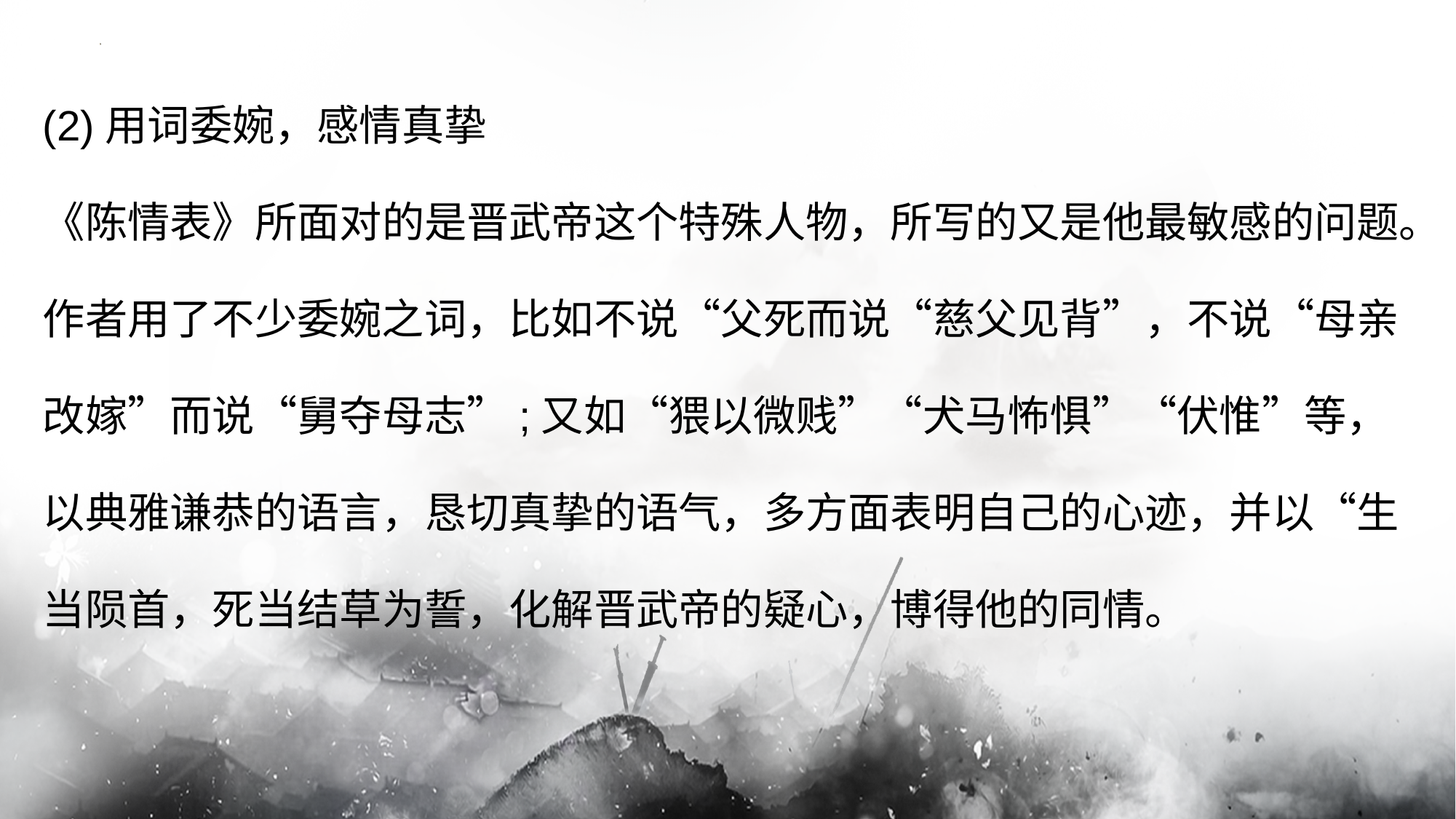

(2)用词委婉，感情真挚
《陈情表》所面对的是晋武帝这个特殊人物，所写的又是他最敏感的问题。作者用了不少委婉之词，比如不说“父死而说“慈父见背”，不说“母亲改嫁”而说“舅夺母志”;又如“猥以微贱”“犬马怖惧”“伏惟”等，以典雅谦恭的语言，恳切真挚的语气，多方面表明自己的心迹，并以“生当陨首，死当结草为誓，化解晋武帝的疑心，博得他的同情。